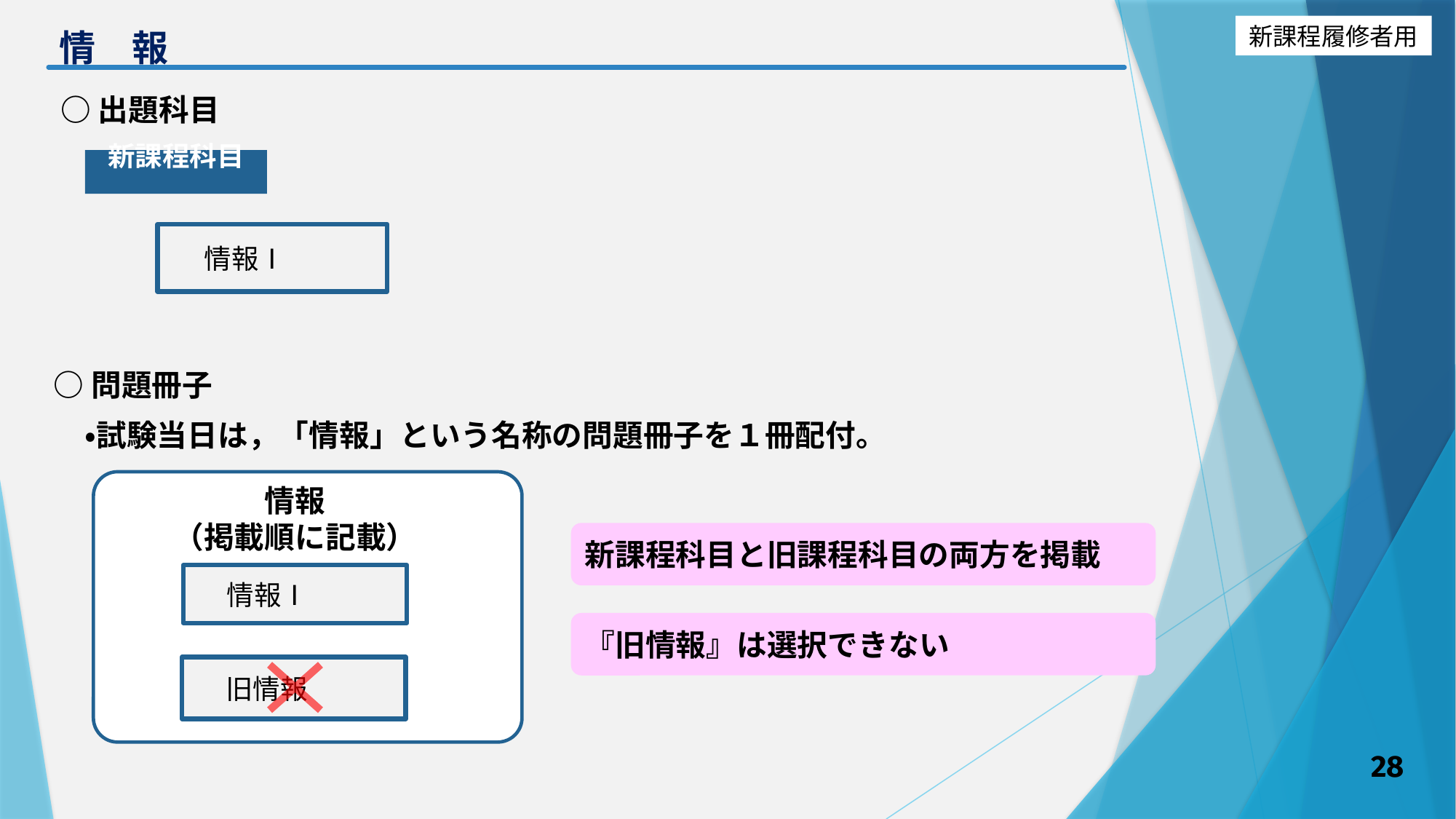

# 情　報
○出題科目
新課程科目
情報Ⅰ
○問題冊子
・試験当日は，「情報」という名称の問題冊子を１冊配付。

情報
（掲載順に記載）

情報Ⅰ
旧情報
新課程科目と旧課程科目の両方を掲載
『旧情報』は選択できない

28